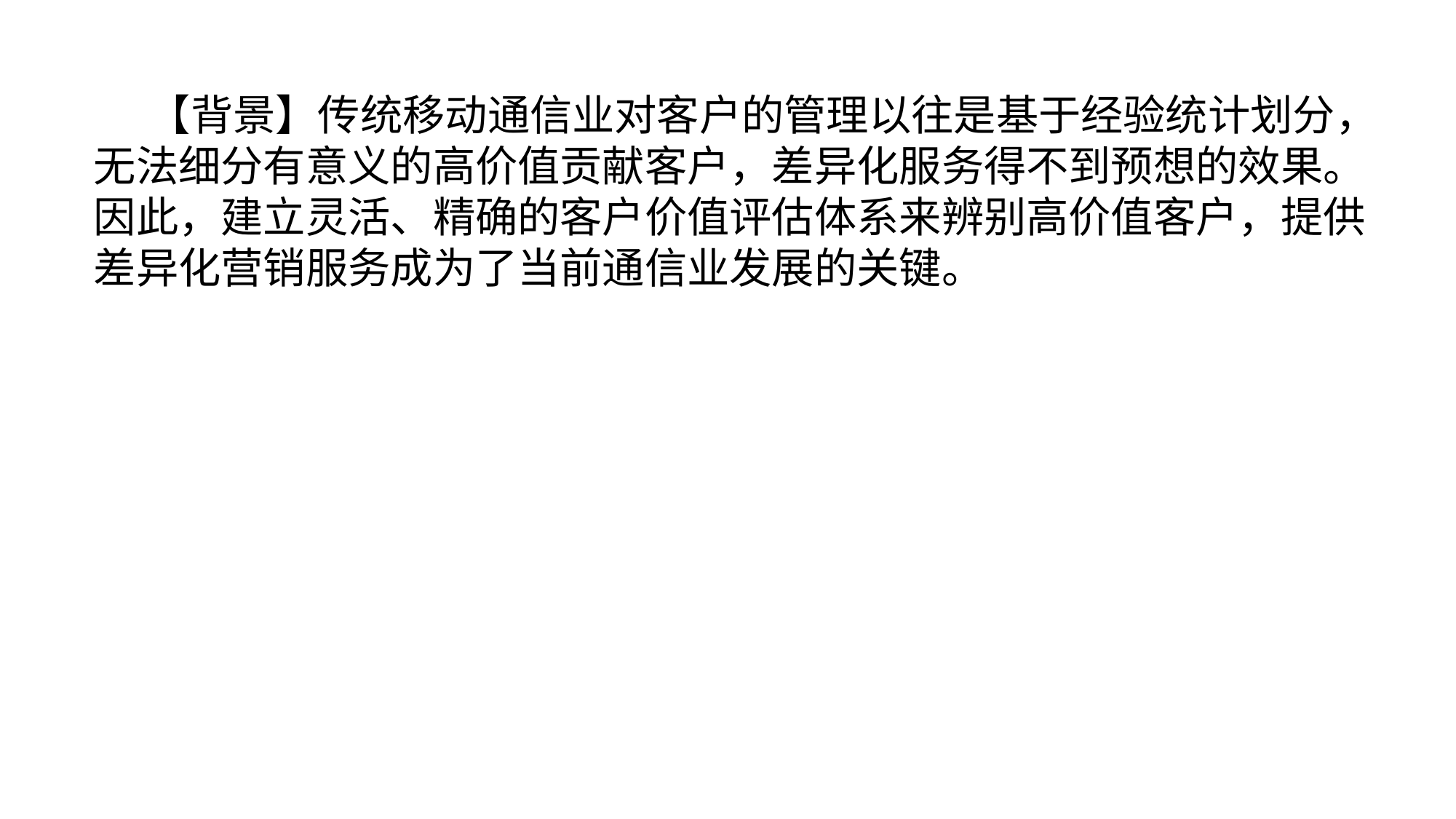

【背景】传统移动通信业对客户的管理以往是基于经验统计划分，无法细分有意义的高价值贡献客户，差异化服务得不到预想的效果。因此，建立灵活、精确的客户价值评估体系来辨别高价值客户，提供差异化营销服务成为了当前通信业发展的关键。